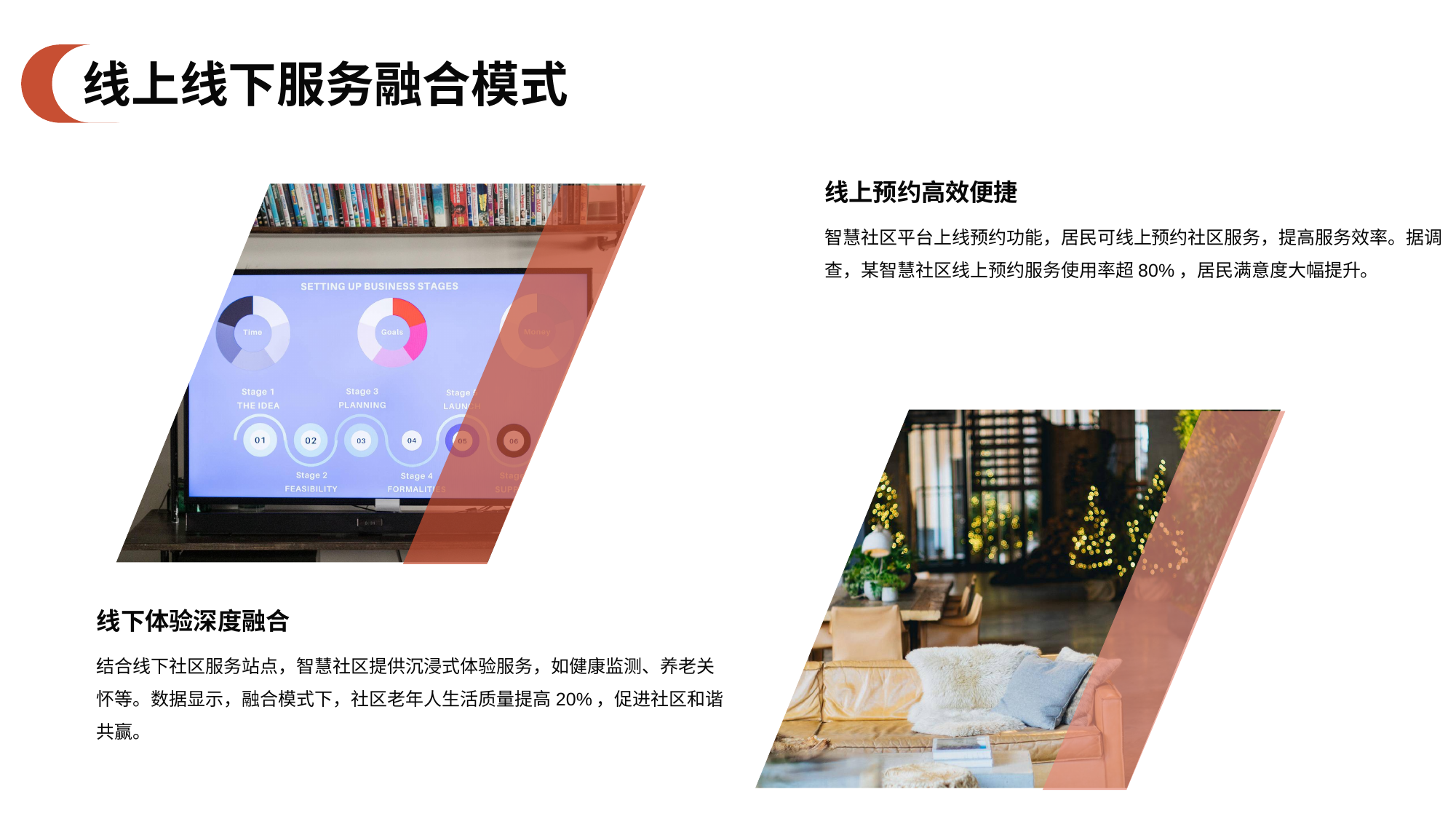

线上线下服务融合模式

线上预约高效便捷

智慧社区平台上线预约功能，居民可线上预约社区服务，提高服务效率。据调查，某智慧社区线上预约服务使用率超80%，居民满意度大幅提升。

线下体验深度融合
结合线下社区服务站点，智慧社区提供沉浸式体验服务，如健康监测、养老关怀等。数据显示，融合模式下，社区老年人生活质量提高20%，促进社区和谐共赢。